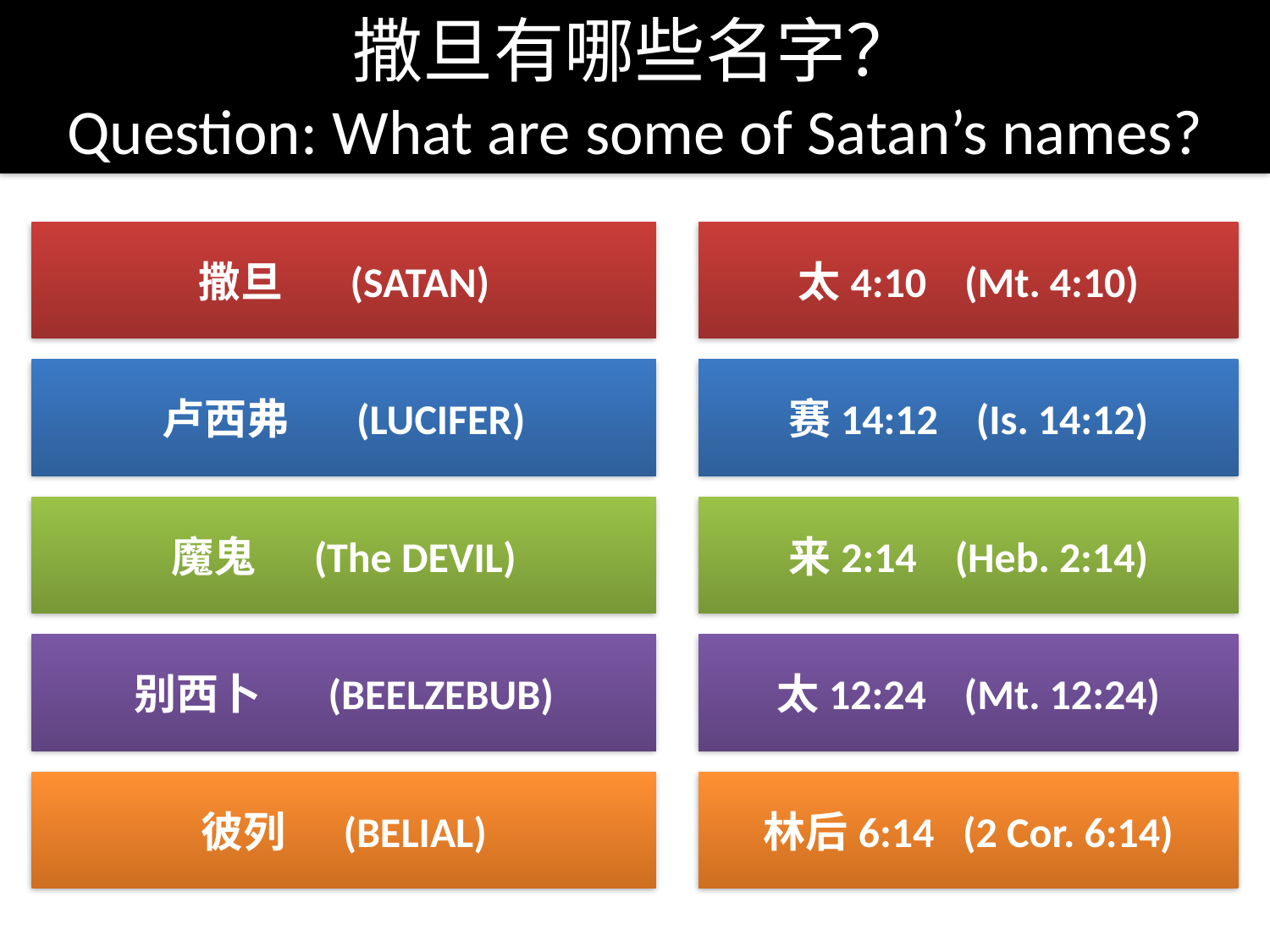

撒旦有哪些名字？
Question: What are some of Satan’s names?
撒旦      (SATAN)
太4:10    (Mt. 4:10)
卢西弗      (LUCIFER)
赛14:12    (Is. 14:12)
魔鬼     (The DEVIL)
来2:14    (Heb. 2:14)
别西卜      (BEELZEBUB)
太12:24    (Mt. 12:24)
彼列     (BELIAL)
林后6:14   (2 Cor. 6:14)